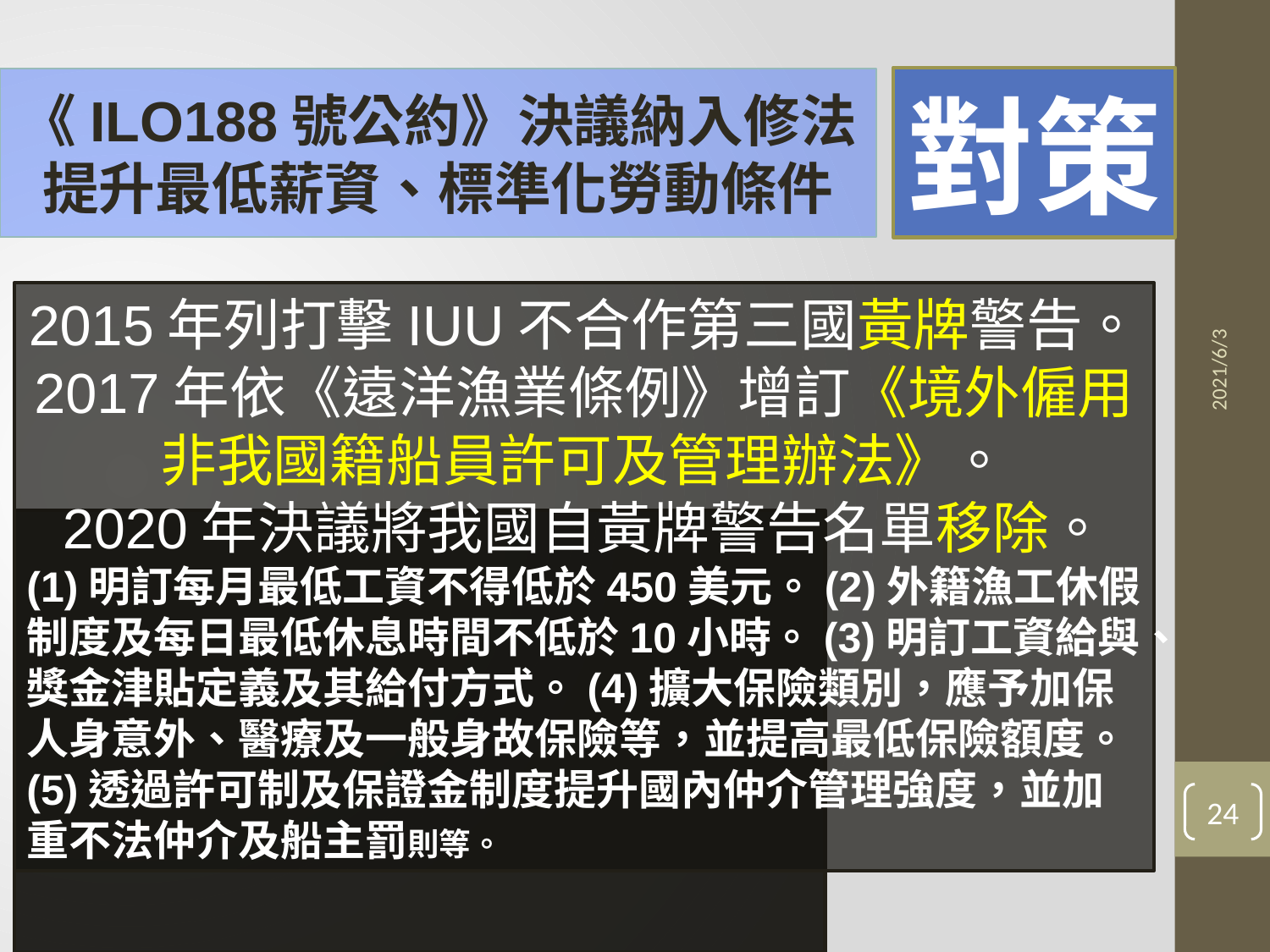

對策
《ILO188號公約》決議納入修法
提升最低薪資、標準化勞動條件
2021/6/3
2015年列打擊IUU不合作第三國黃牌警告。
2017年依《遠洋漁業條例》增訂《境外僱用非我國籍船員許可及管理辦法》。
2020年決議將我國自黃牌警告名單移除。
(1)明訂每月最低工資不得低於450美元。(2)外籍漁工休假制度及每日最低休息時間不低於10小時。(3)明訂工資給與、獎金津貼定義及其給付方式。(4)擴大保險類別，應予加保人身意外、醫療及一般身故保險等，並提高最低保險額度。(5)透過許可制及保證金制度提升國內仲介管理強度，並加重不法仲介及船主罰則等。

24